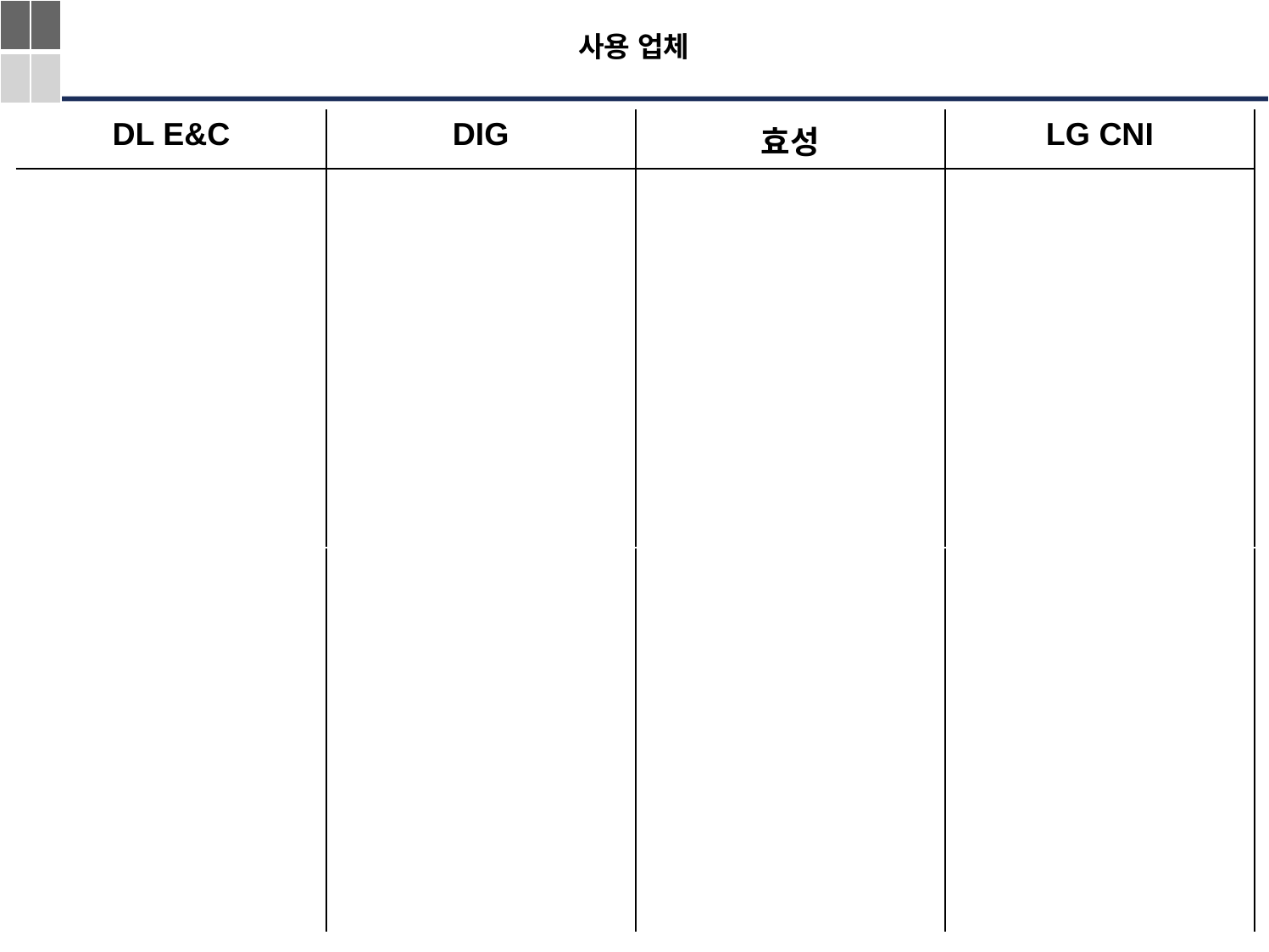

|  |  |
| --- | --- |
|  |  |
# 사용 업체

| DL E&C | DIG | 효성 | LG CNI |
| --- | --- | --- | --- |
|  |  |  |  |
|  |  |  |  |